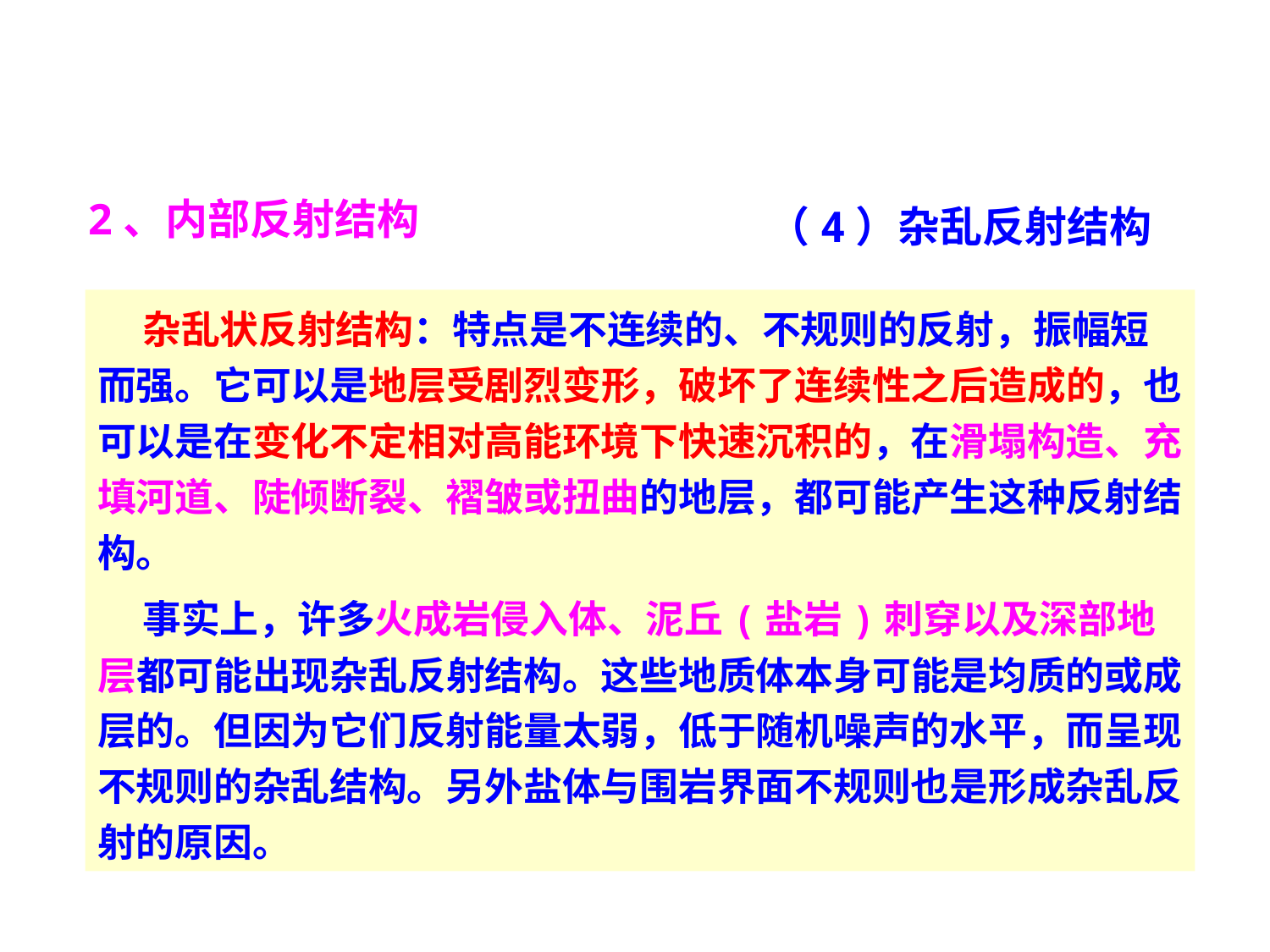

（4）杂乱反射结构
2、内部反射结构
    杂乱状反射结构：特点是不连续的、不规则的反射，振幅短而强。它可以是地层受剧烈变形，破坏了连续性之后造成的，也可以是在变化不定相对高能环境下快速沉积的，在滑塌构造、充填河道、陡倾断裂、褶皱或扭曲的地层，都可能产生这种反射结构。
    事实上，许多火成岩侵入体、泥丘(盐岩)刺穿以及深部地层都可能出现杂乱反射结构。这些地质体本身可能是均质的或成层的。但因为它们反射能量太弱，低于随机噪声的水平，而呈现不规则的杂乱结构。另外盐体与围岩界面不规则也是形成杂乱反射的原因。